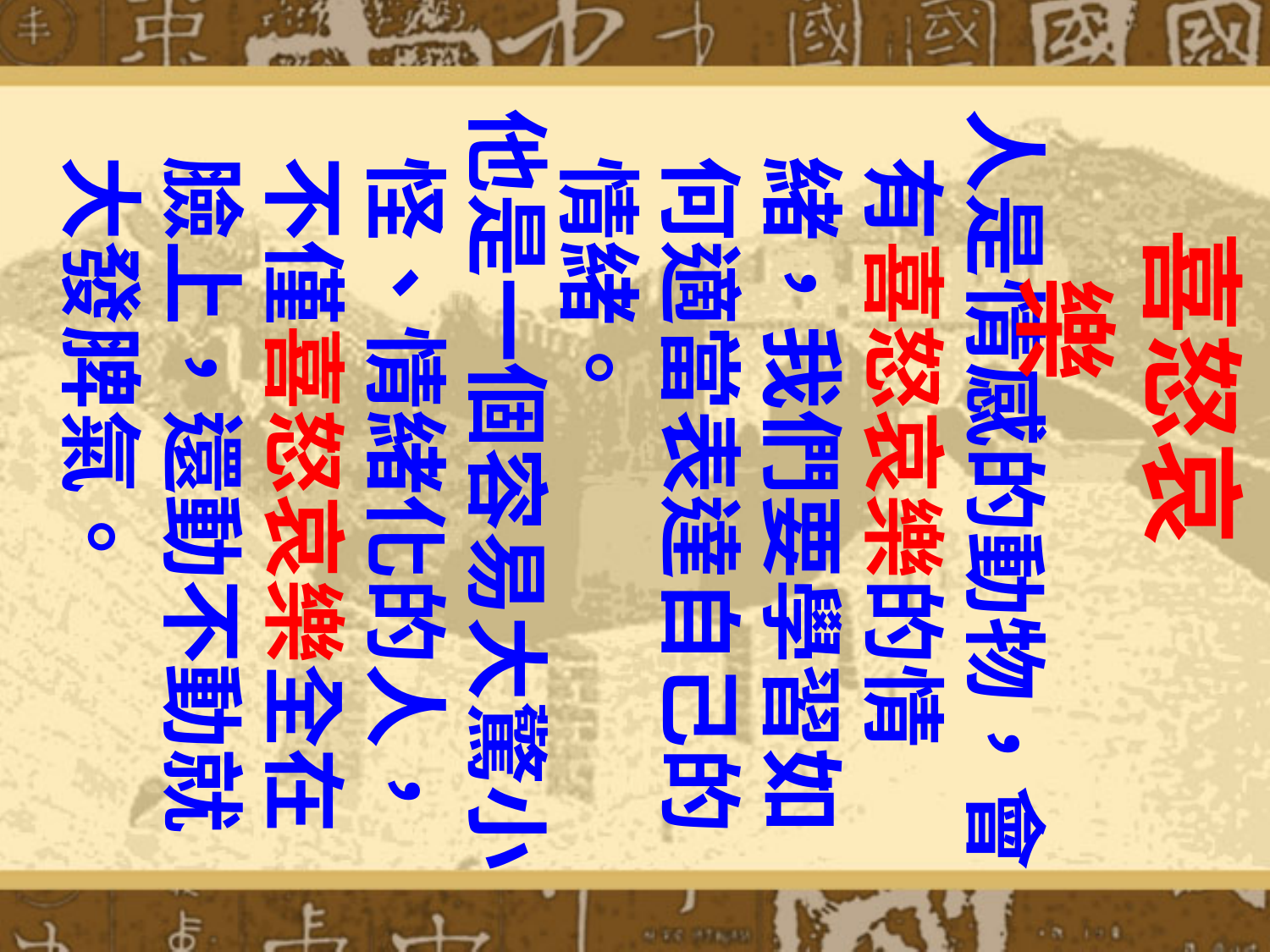

他是一個容易大驚小怪、情緒化的人，不僅喜怒哀樂全在臉上，還動不動就大發脾氣。
人是情感的動物，會有喜怒哀樂的情緒，我們要學習如何適當表達自己的情緒。
喜怒哀樂